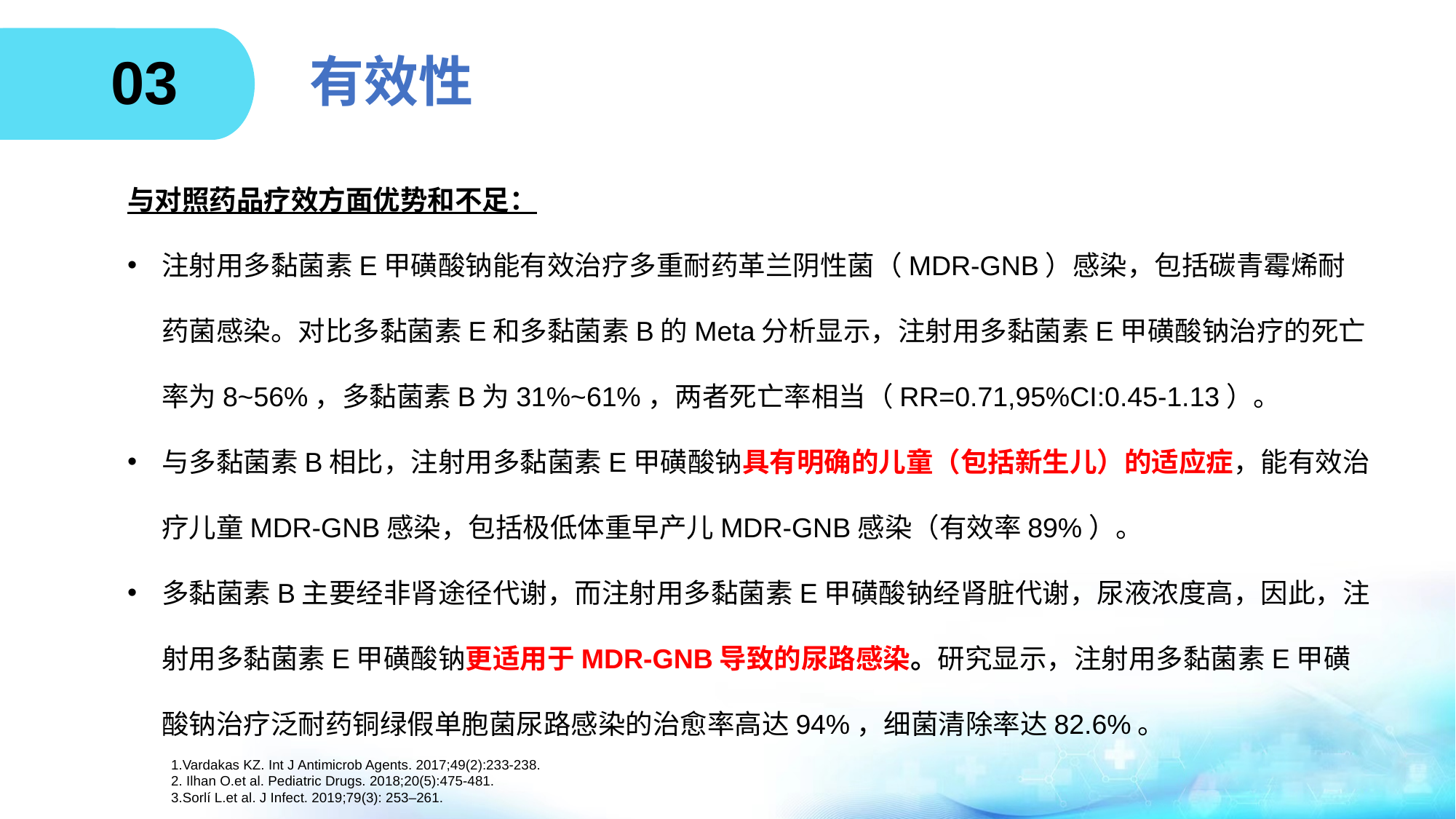

03
# 有效性
与对照药品疗效方面优势和不足：
注射用多黏菌素E甲磺酸钠能有效治疗多重耐药革兰阴性菌（MDR-GNB）感染，包括碳青霉烯耐药菌感染。对比多黏菌素E和多黏菌素B的Meta分析显示，注射用多黏菌素E甲磺酸钠治疗的死亡率为8~56%，多黏菌素B为31%~61%，两者死亡率相当（RR=0.71,95%CI:0.45-1.13）。
与多黏菌素B相比，注射用多黏菌素E甲磺酸钠具有明确的儿童（包括新生儿）的适应症，能有效治疗儿童MDR-GNB感染，包括极低体重早产儿MDR-GNB感染（有效率89%）。
多黏菌素B主要经非肾途径代谢，而注射用多黏菌素E甲磺酸钠经肾脏代谢，尿液浓度高，因此，注射用多黏菌素E甲磺酸钠更适用于MDR-GNB导致的尿路感染。研究显示，注射用多黏菌素E甲磺酸钠治疗泛耐药铜绿假单胞菌尿路感染的治愈率高达94%，细菌清除率达82.6%。
1.Vardakas KZ. Int J Antimicrob Agents. 2017;49(2):233-238.
2. Ilhan O.et al. Pediatric Drugs. 2018;20(5):475-481.
3.Sorlí L.et al. J Infect. 2019;79(3): 253–261.